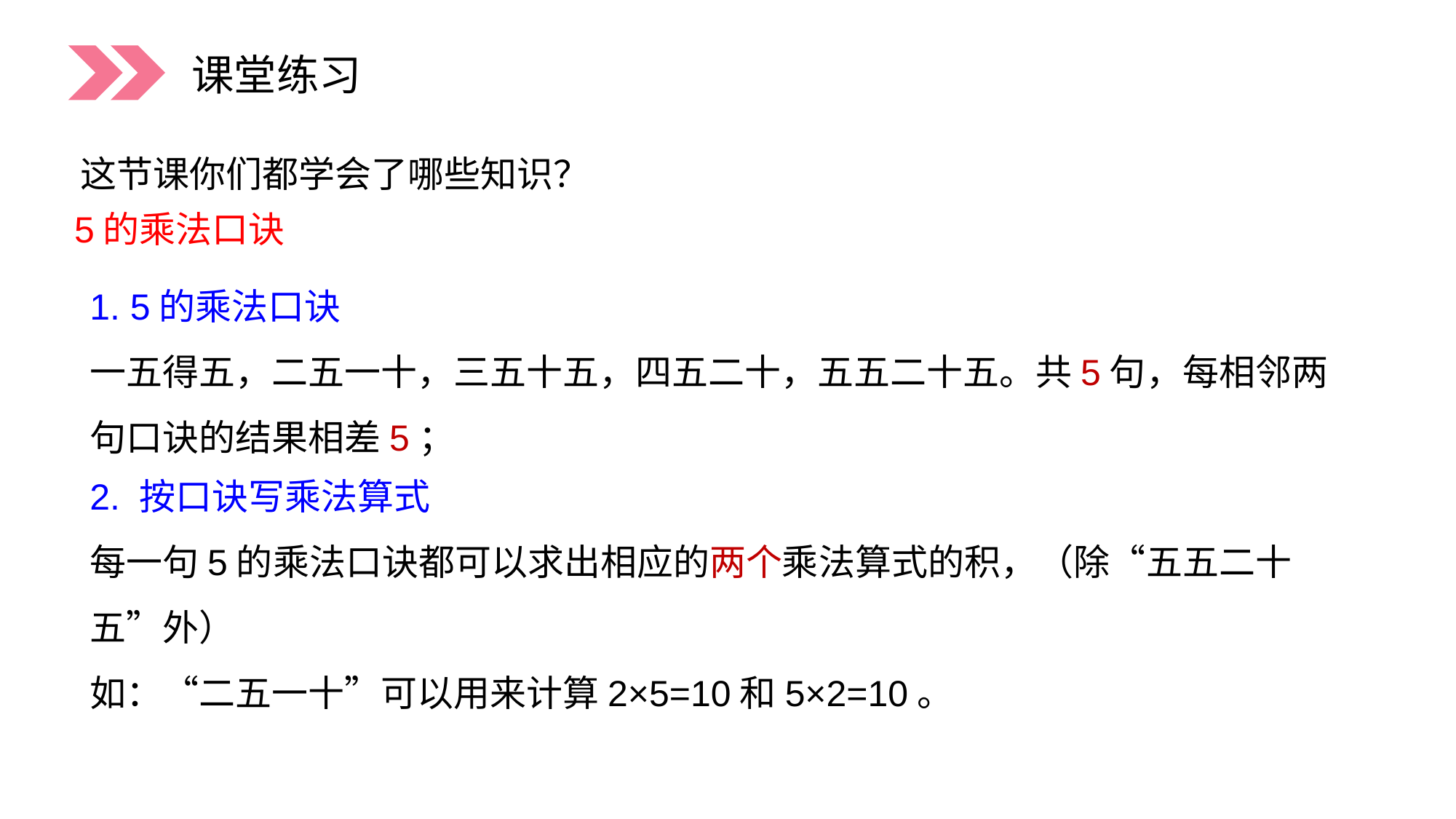

课堂练习
这节课你们都学会了哪些知识？
5的乘法口诀
1. 5的乘法口诀
一五得五，二五一十，三五十五，四五二十，五五二十五。共5句，每相邻两句口诀的结果相差5；
2. 按口诀写乘法算式
每一句5的乘法口诀都可以求出相应的两个乘法算式的积，（除“五五二十五”外）
如：“二五一十”可以用来计算2×5=10和5×2=10。